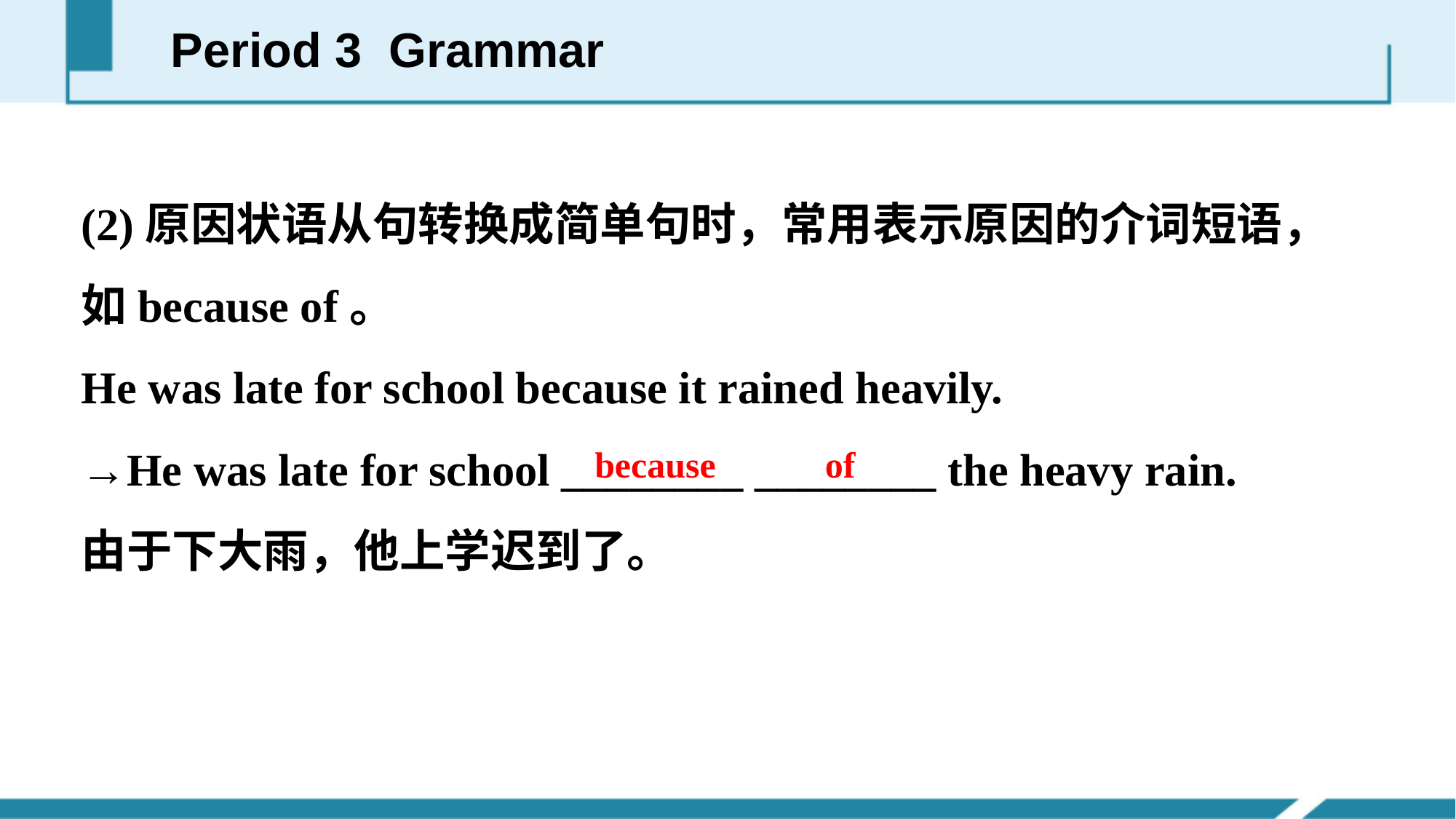

Period 3  Grammar
(2)原因状语从句转换成简单句时，常用表示原因的介词短语，如because of。
He was late for school because it rained heavily.
→He was late for school ________ ________ the heavy rain.
由于下大雨，他上学迟到了。
because            of